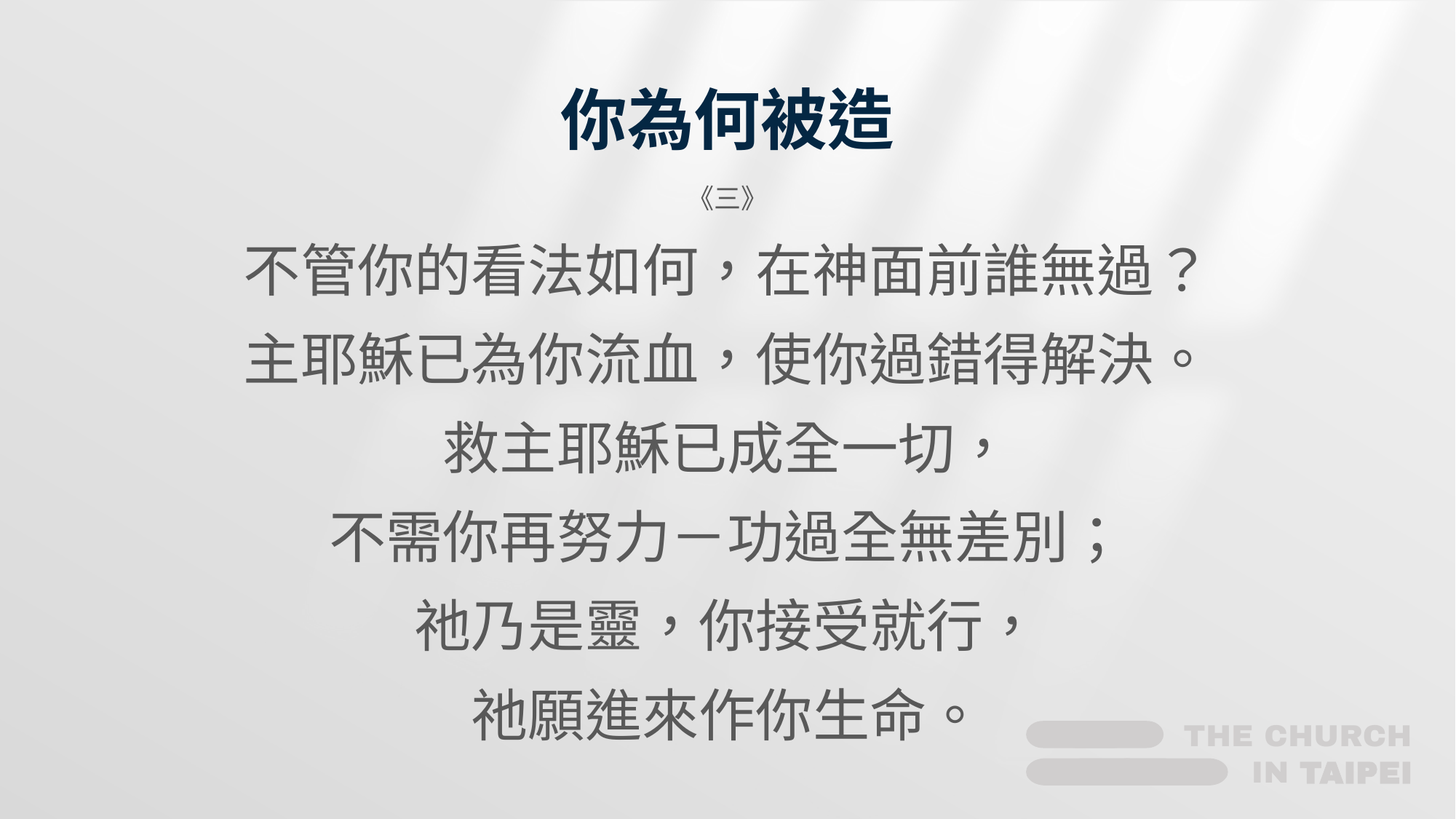

# 你為何被造
《三》
不管你的看法如何，在神面前誰無過？
主耶穌已為你流血，使你過錯得解決。
救主耶穌已成全一切，
不需你再努力－功過全無差別；
祂乃是靈，你接受就行，
祂願進來作你生命。
THE CHURCH IN TAIPEI